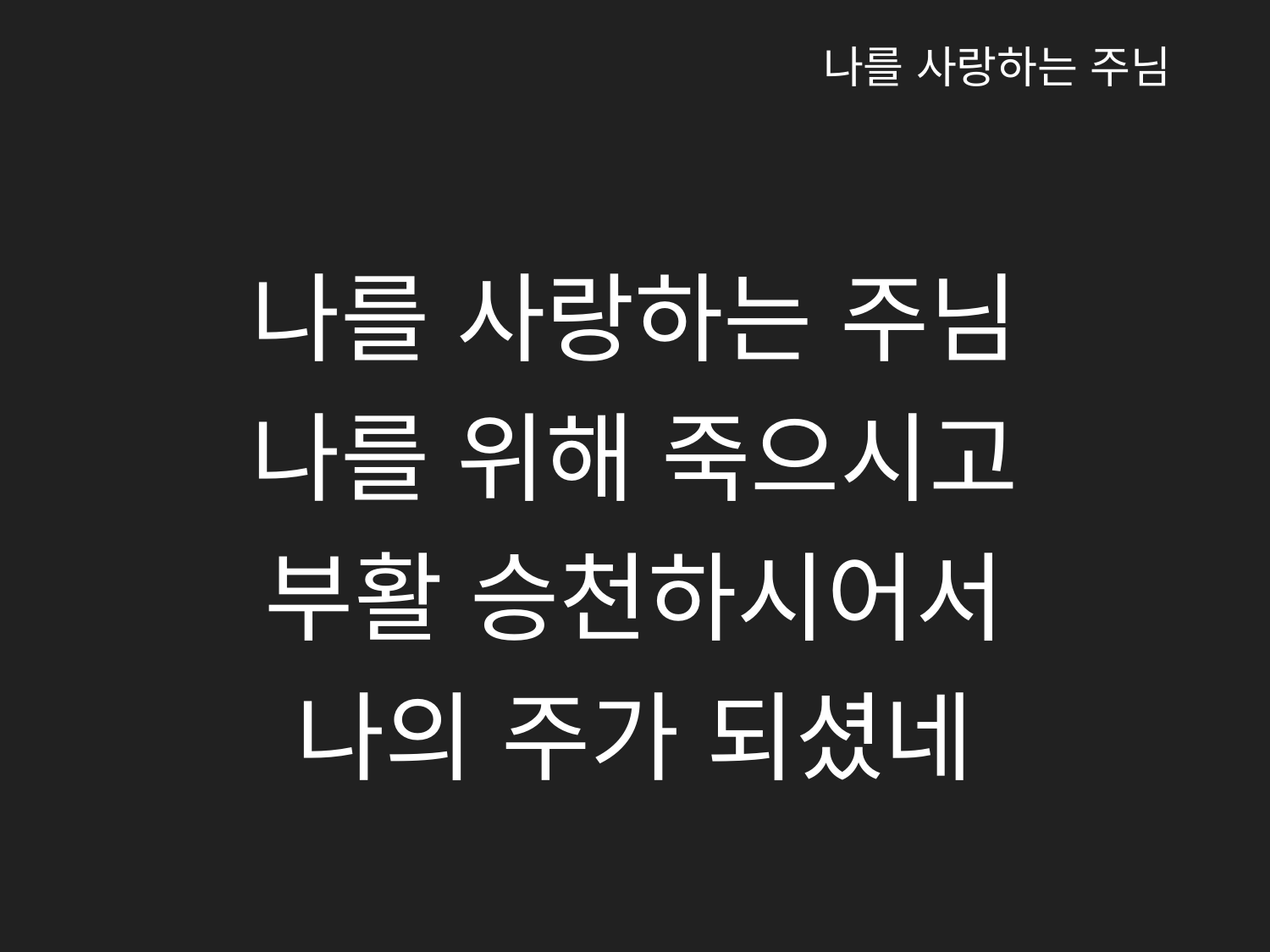

나를 사랑하는 주님
나를 사랑하는 주님
나를 위해 죽으시고
부활 승천하시어서
나의 주가 되셨네